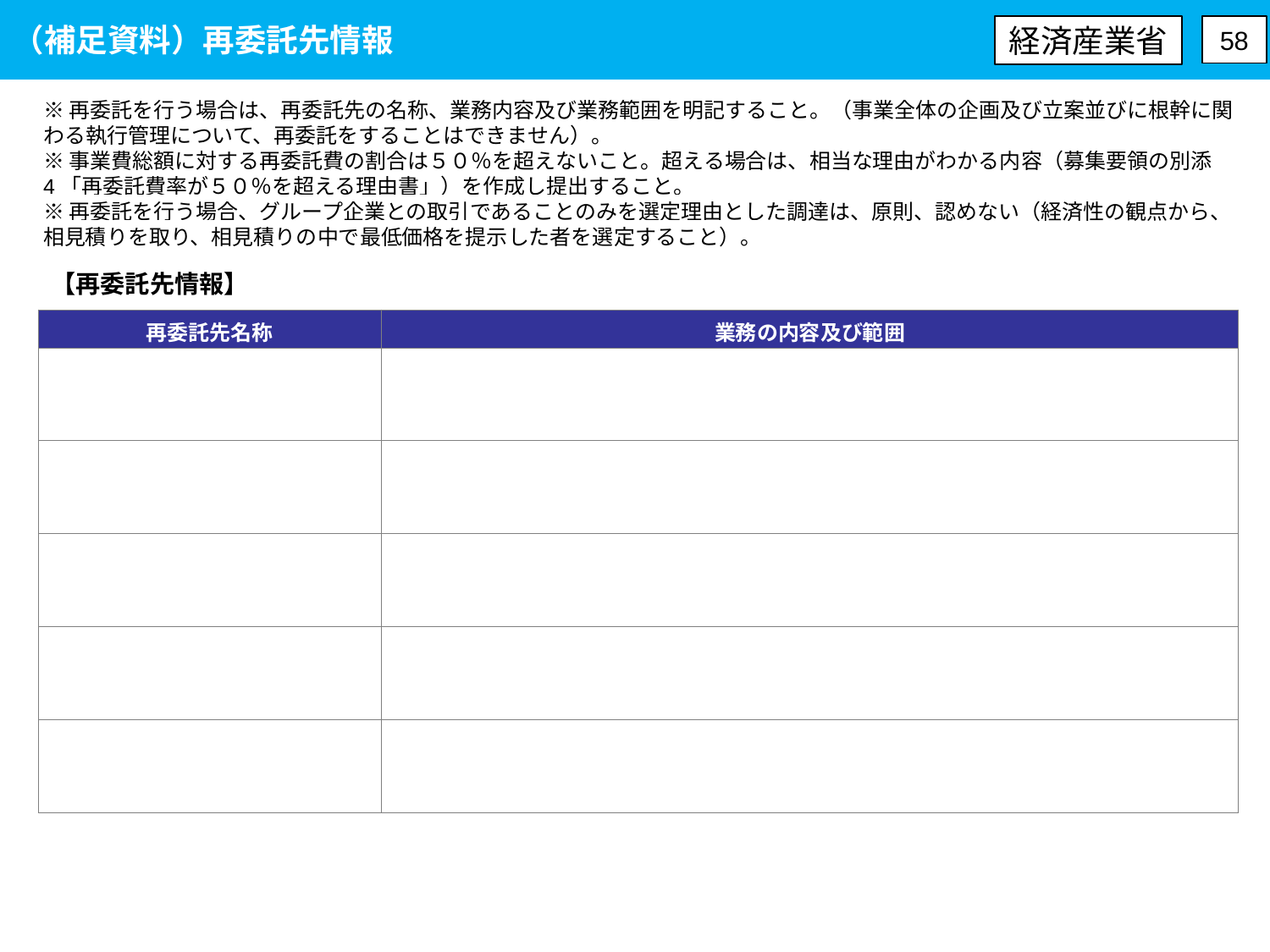

（補足資料）再委託先情報
経済産業省
58
※再委託を行う場合は、再委託先の名称、業務内容及び業務範囲を明記すること。（事業全体の企画及び立案並びに根幹に関わる執行管理について、再委託をすることはできません）。
※事業費総額に対する再委託費の割合は５０％を超えないこと。超える場合は、相当な理由がわかる内容（募集要領の別添4「再委託費率が５０％を超える理由書」）を作成し提出すること。
※再委託を行う場合、グループ企業との取引であることのみを選定理由とした調達は、原則、認めない（経済性の観点から、相見積りを取り、相見積りの中で最低価格を提示した者を選定すること）。
【再委託先情報】
| 再委託先名称 | 業務の内容及び範囲 |
| --- | --- |
|  |  |
|  |  |
|  |  |
|  |  |
|  |  |